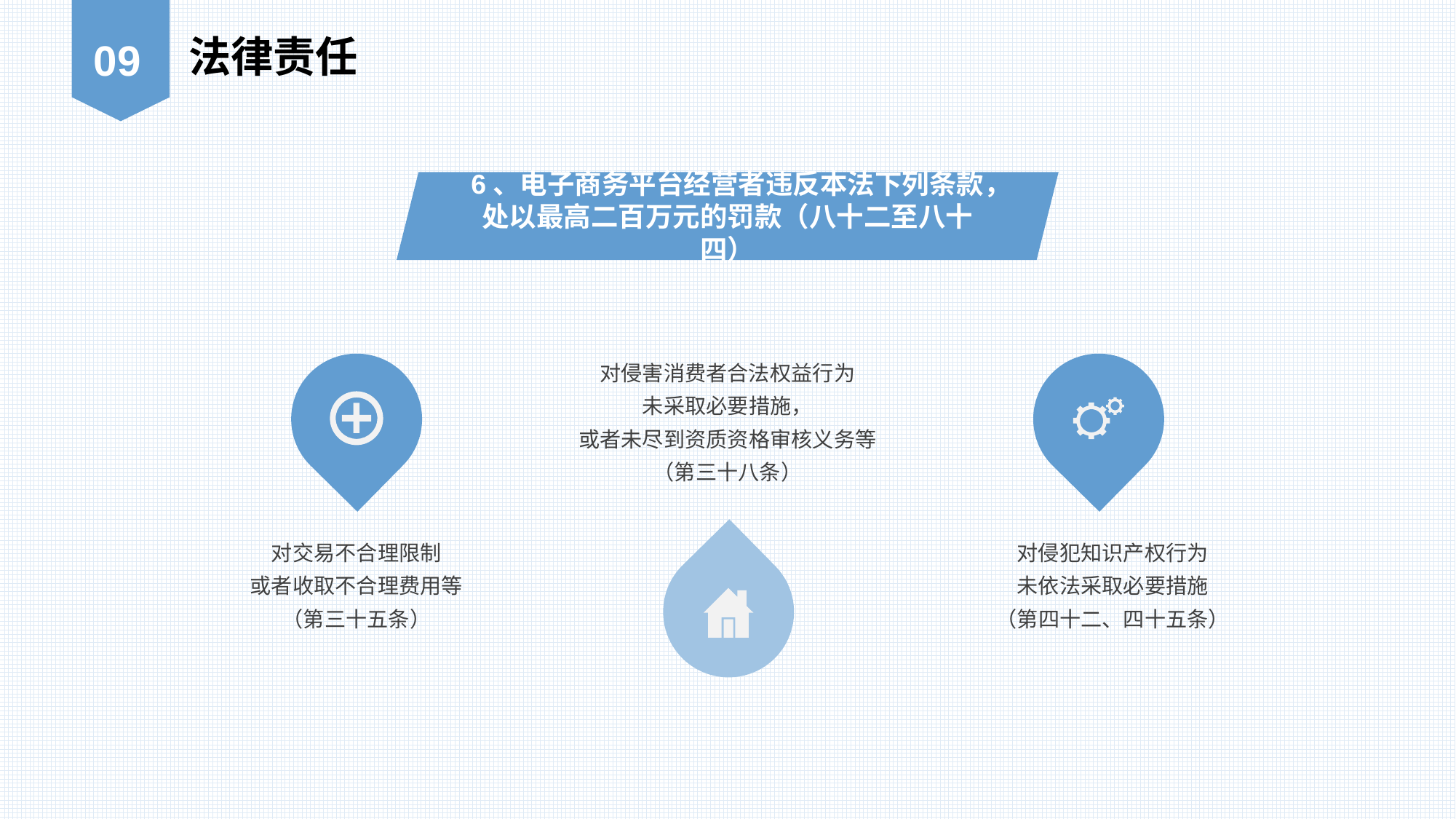

法律责任
09
6、电子商务平台经营者违反本法下列条款，
处以最高二百万元的罚款（八十二至八十四）
对侵害消费者合法权益行为
未采取必要措施，
或者未尽到资质资格审核义务等
（第三十八条）

对交易不合理限制
或者收取不合理费用等
（第三十五条）

对侵犯知识产权行为
未依法采取必要措施
（第四十二、四十五条）